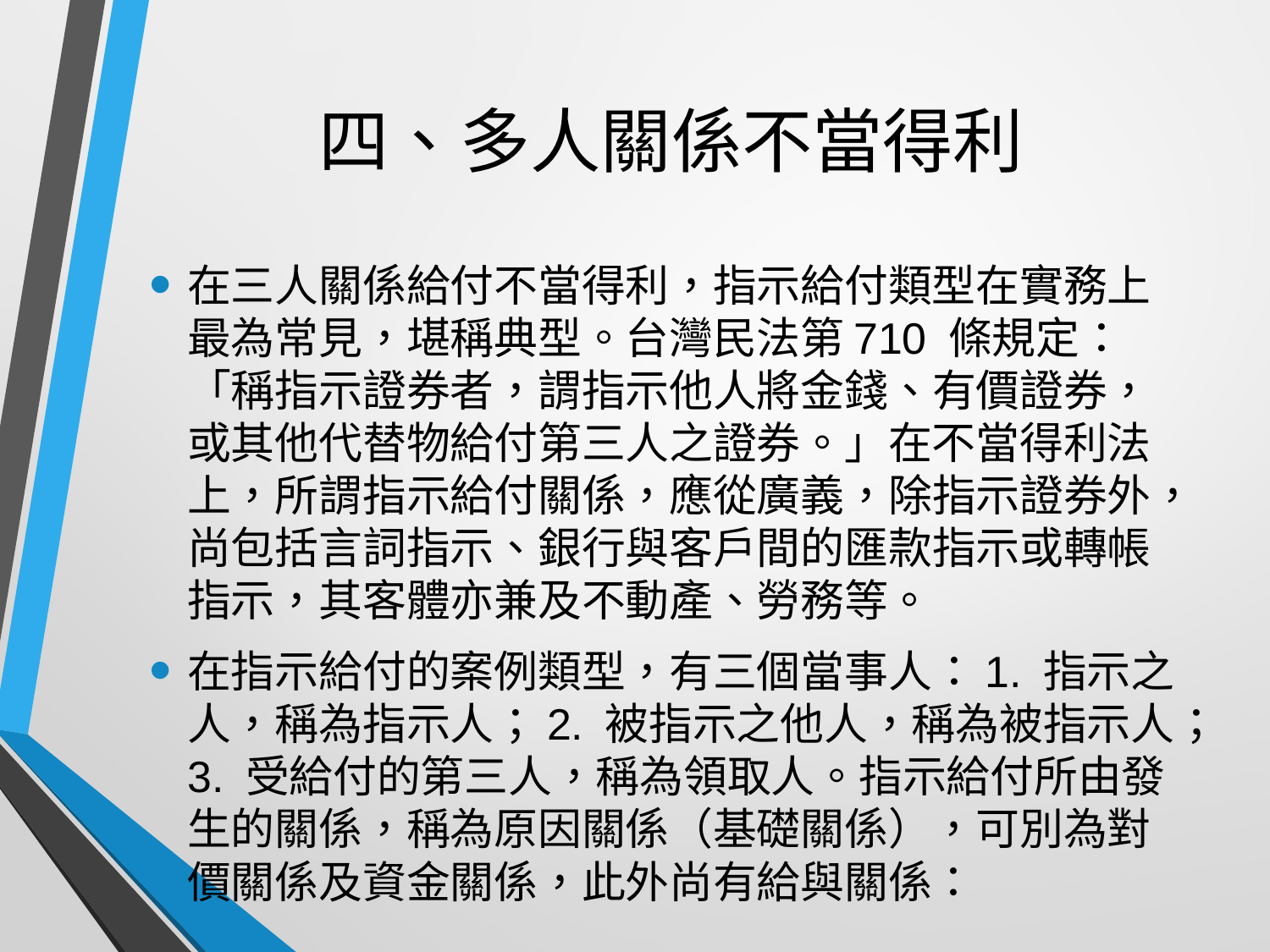

# 四、多人關係不當得利
在三人關係給付不當得利，指示給付類型在實務上最為常見，堪稱典型。台灣民法第710 條規定：「稱指示證券者，謂指示他人將金錢、有價證券，或其他代替物給付第三人之證券。」在不當得利法上，所謂指示給付關係，應從廣義，除指示證券外，尚包括言詞指示、銀行與客戶間的匯款指示或轉帳指示，其客體亦兼及不動產、勞務等。
在指示給付的案例類型，有三個當事人：1. 指示之人，稱為指示人；2. 被指示之他人，稱為被指示人；3. 受給付的第三人，稱為領取人。指示給付所由發生的關係，稱為原因關係（基礎關係），可別為對價關係及資金關係，此外尚有給與關係：